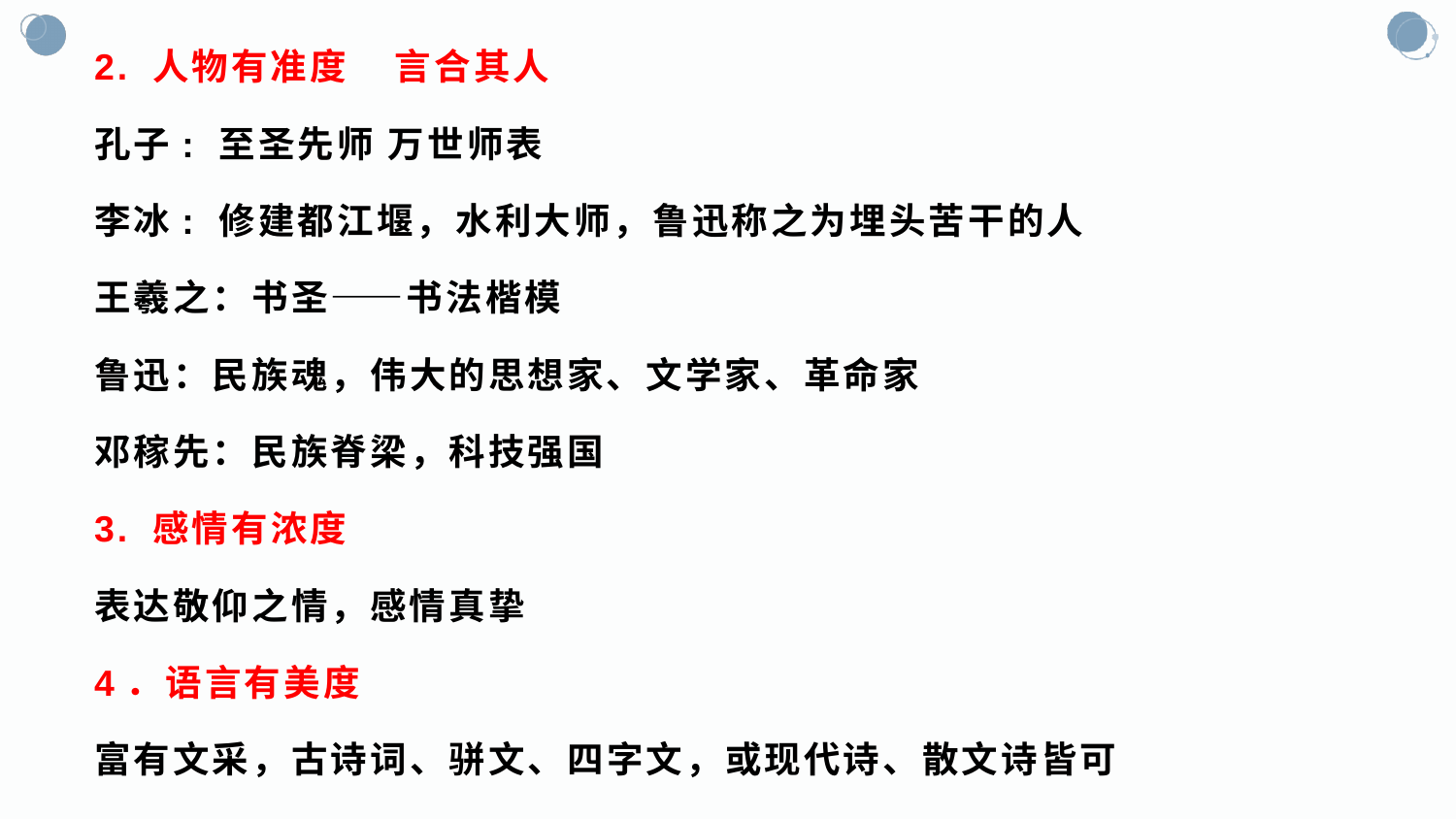

2. 人物有准度    言合其人
孔子: 至圣先师 万世师表
李冰: 修建都江堰，水利大师，鲁迅称之为埋头苦干的人
王羲之：书圣——书法楷模
鲁迅：民族魂，伟大的思想家、文学家、革命家
邓稼先：民族脊梁，科技强国
3. 感情有浓度
表达敬仰之情，感情真挚
4．语言有美度
富有文采，古诗词、骈文、四字文，或现代诗、散文诗皆可